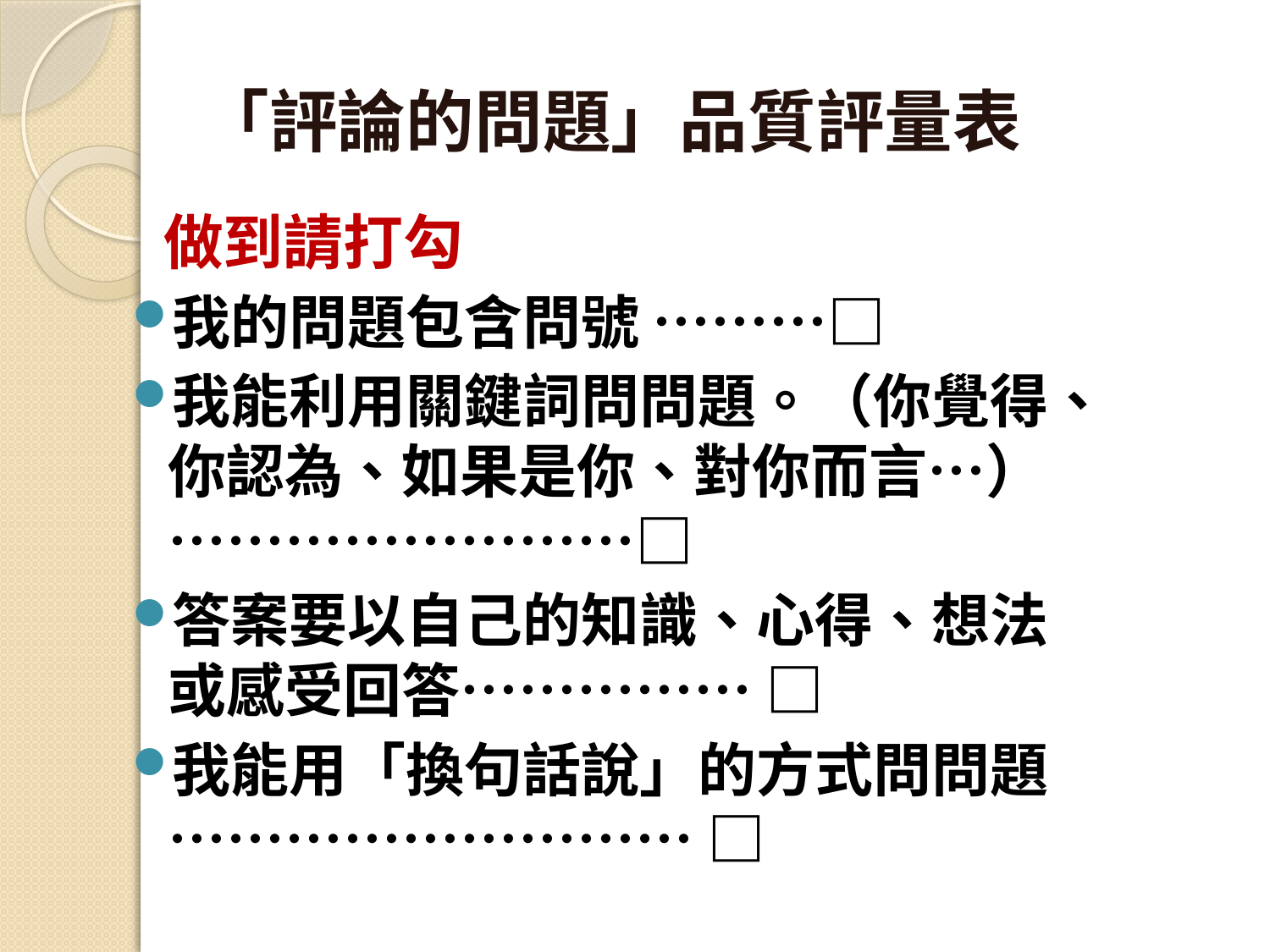

# 「評論的問題」品質評量表
  做到請打勾
我的問題包含問號 ………□
我能利用關鍵詞問問題。（你覺得、你認為、如果是你、對你而言…） ……………………□
答案要以自己的知識、心得、想法或感受回答…………… □
我能用「換句話說」的方式問問題  ……………………… □